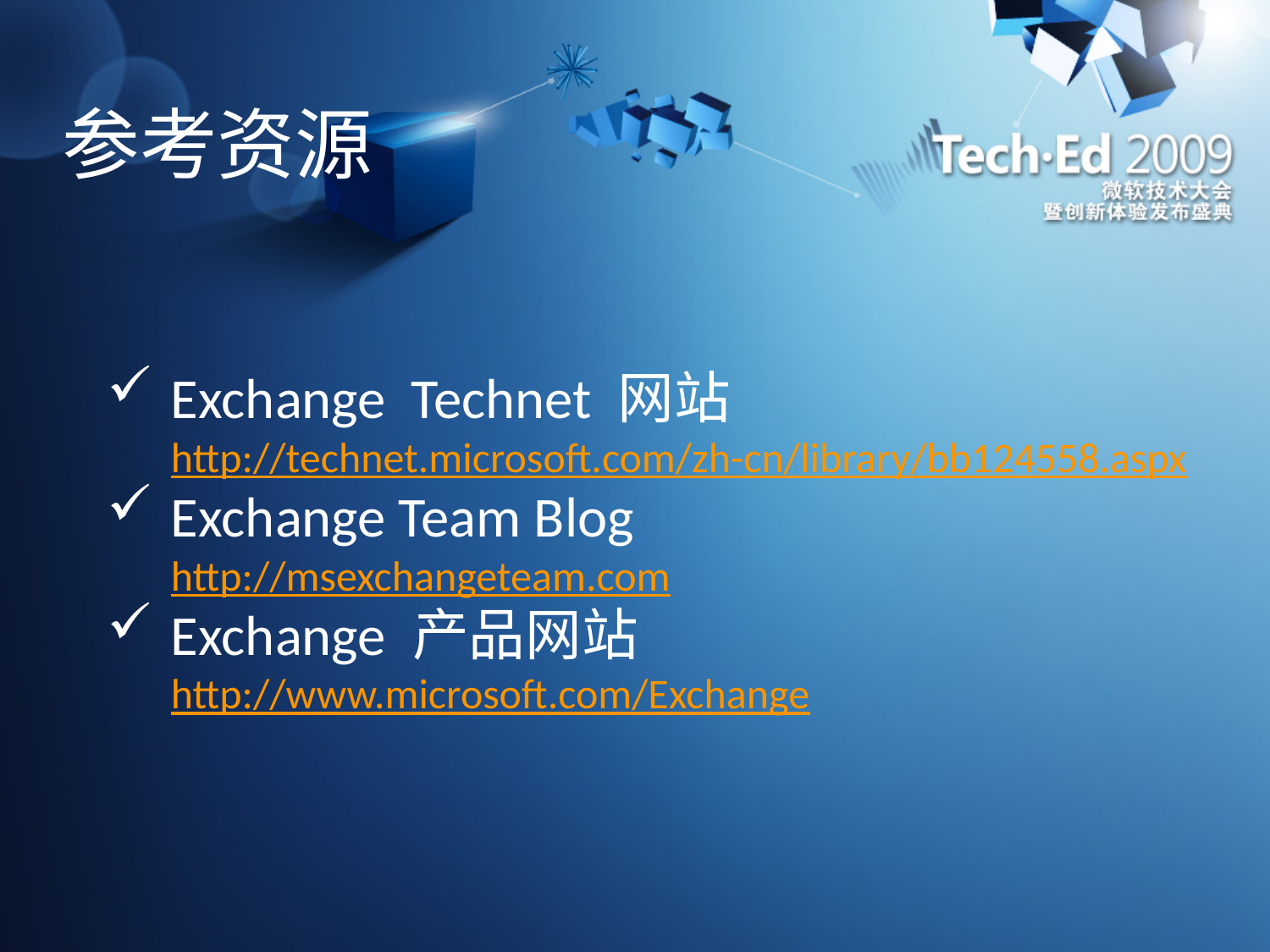

# 参考资源
Exchange  Technet 网站
http://technet.microsoft.com/zh-cn/library/bb124558.aspx
Exchange Team Blog
http://msexchangeteam.com
Exchange 产品网站
http://www.microsoft.com/Exchange